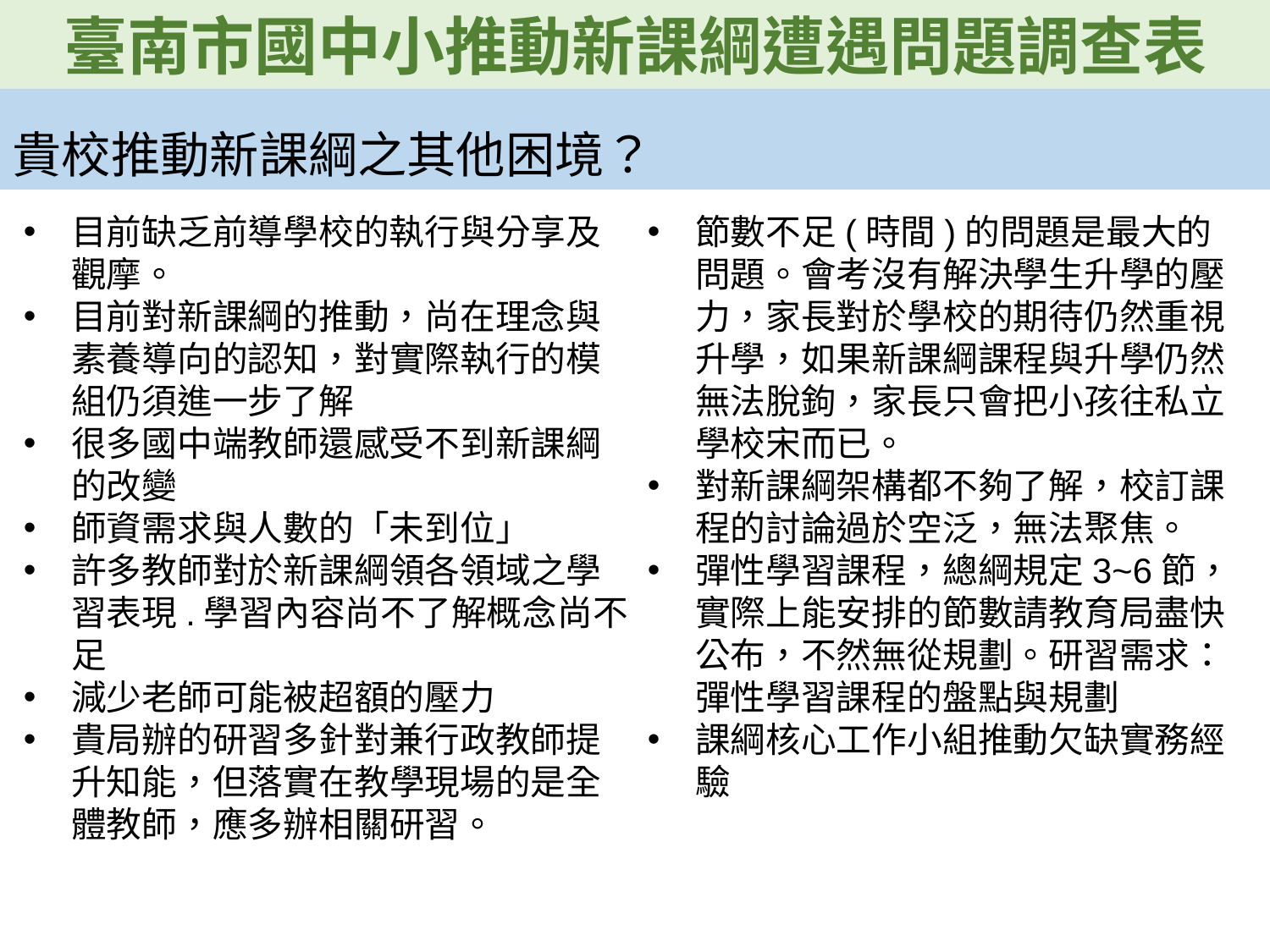

臺南市國中小推動新課綱遭遇問題調查表
貴校推動新課綱之其他困境？
節數不足(時間)的問題是最大的問題。會考沒有解決學生升學的壓力，家長對於學校的期待仍然重視升學，如果新課綱課程與升學仍然無法脫鉤，家長只會把小孩往私立學校宋而已。
對新課綱架構都不夠了解，校訂課程的討論過於空泛，無法聚焦。
彈性學習課程，總綱規定3~6節，實際上能安排的節數請教育局盡快公布，不然無從規劃。研習需求：彈性學習課程的盤點與規劃
課綱核心工作小組推動欠缺實務經驗
目前缺乏前導學校的執行與分享及觀摩。
目前對新課綱的推動，尚在理念與素養導向的認知，對實際執行的模組仍須進一步了解
很多國中端教師還感受不到新課綱的改變
師資需求與人數的「未到位」
許多教師對於新課綱領各領域之學習表現.學習內容尚不了解概念尚不足
減少老師可能被超額的壓力
貴局辦的研習多針對兼行政教師提升知能，但落實在教學現場的是全體教師，應多辦相關研習。